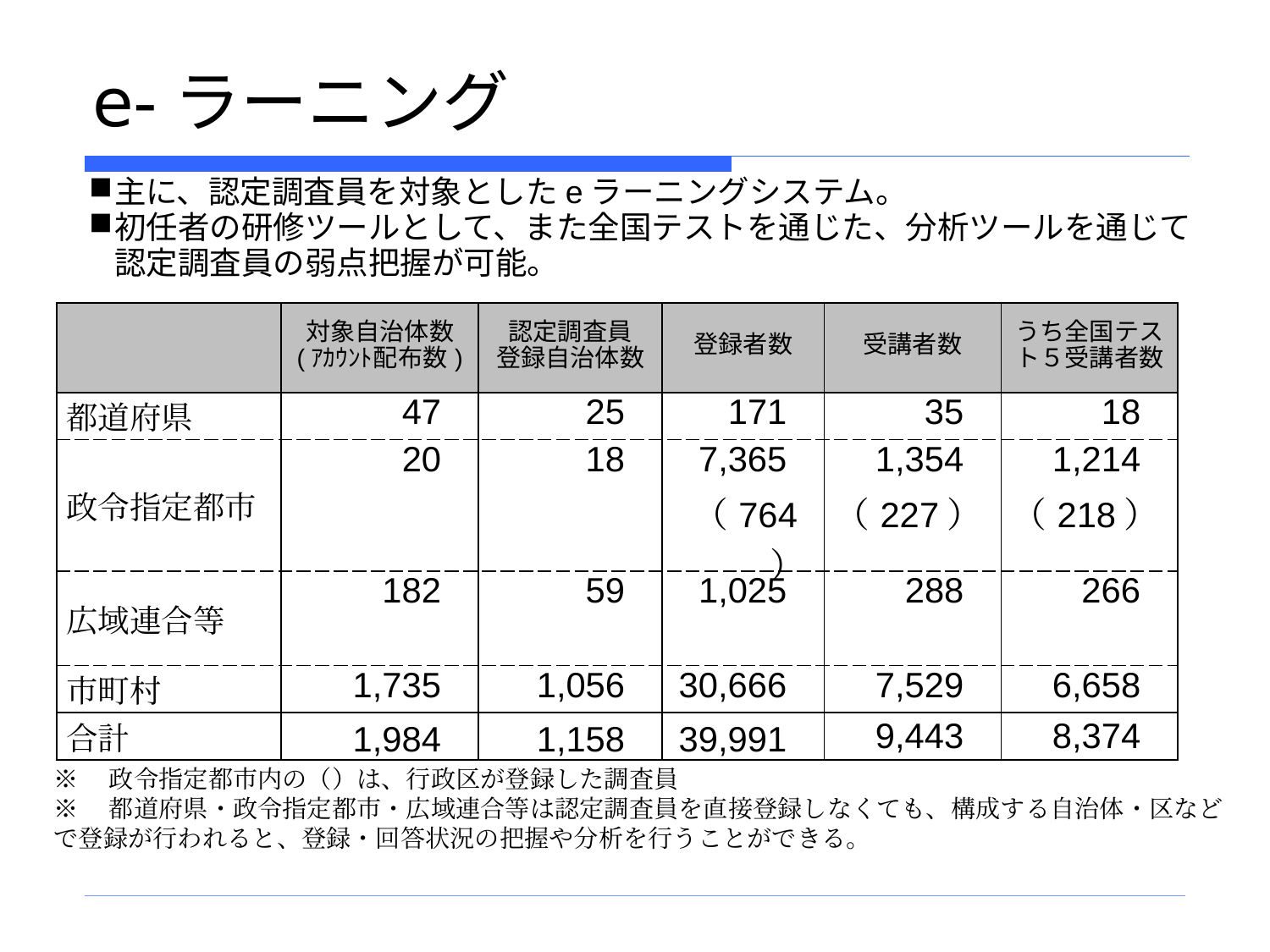

# e-ラーニング
主に、認定調査員を対象としたeラーニングシステム。
初任者の研修ツールとして、また全国テストを通じた、分析ツールを通じて認定調査員の弱点把握が可能。
|  | 対象自治体数 (ｱｶｳﾝﾄ配布数) | 認定調査員 登録自治体数 | 登録者数 | 受講者数 | うち全国テスト５受講者数 |
| --- | --- | --- | --- | --- | --- |
| 都道府県 | 47 | 25 | 171 | 35 | 18 |
| 政令指定都市 | 20 | 18 | 7,365 | 1,354 | 1,214 |
|  |  |  | （764） | （227） | （218） |
| 広域連合等 | 182 | 59 | 1,025 | 288 | 266 |
| 市町村 | 1,735 | 1,056 | 30,666 | 7,529 | 6,658 |
| 合計 | 1,984 | 1,158 | 39,991 | 9,443 | 8,374 |
※　政令指定都市内の（）は、行政区が登録した調査員
※　都道府県・政令指定都市・広域連合等は認定調査員を直接登録しなくても、構成する自治体・区などで登録が行われると、登録・回答状況の把握や分析を行うことができる。